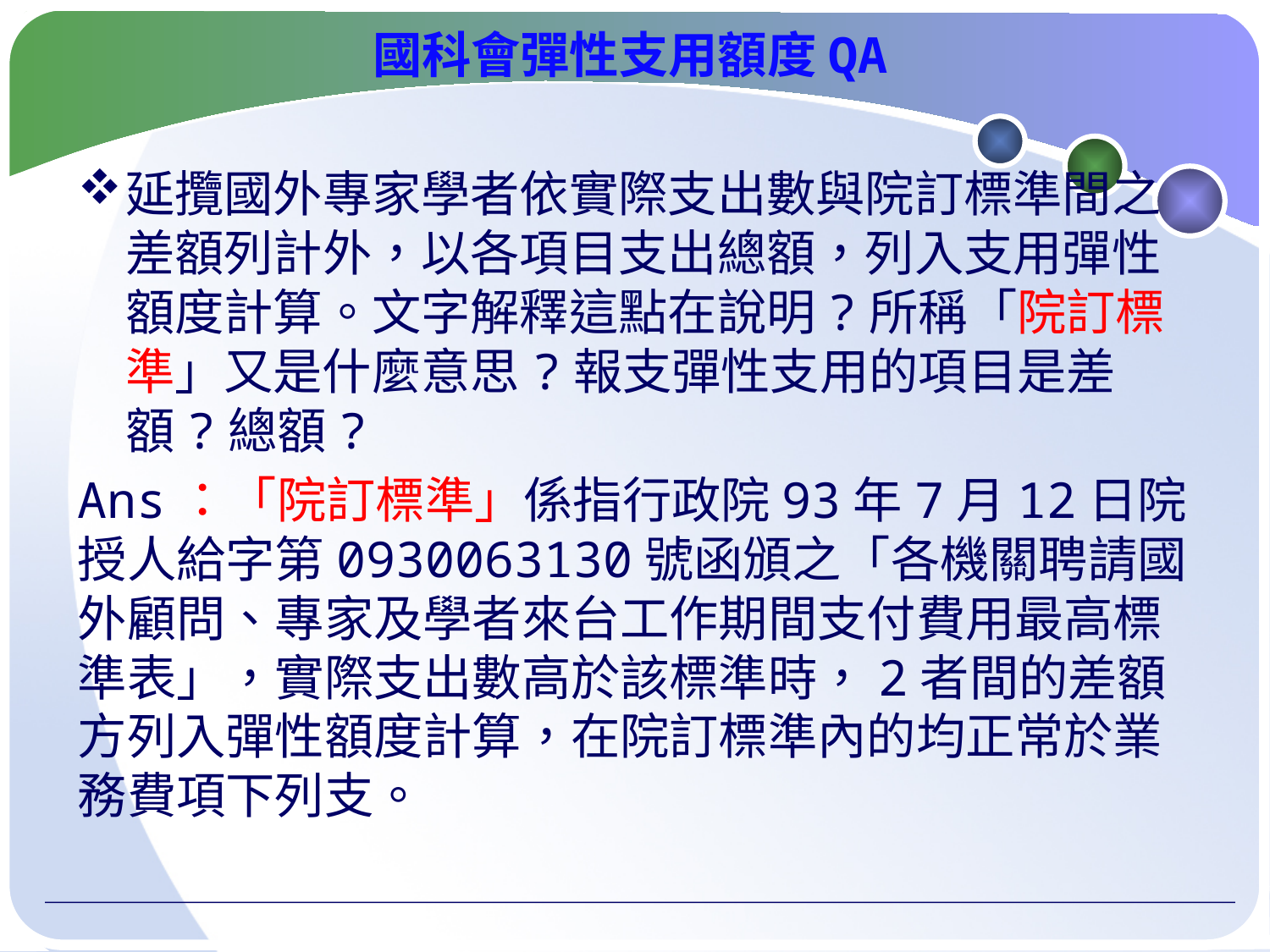

# 國科會彈性支用額度QA
延攬國外專家學者依實際支出數與院訂標準間之差額列計外，以各項目支出總額，列入支用彈性額度計算。文字解釋這點在說明?所稱「院訂標準」又是什麼意思?報支彈性支用的項目是差額?總額?
Ans：「院訂標準」係指行政院93年7月12日院授人給字第0930063130號函頒之「各機關聘請國外顧問、專家及學者來台工作期間支付費用最高標準表」，實際支出數高於該標準時，2者間的差額方列入彈性額度計算，在院訂標準內的均正常於業務費項下列支。